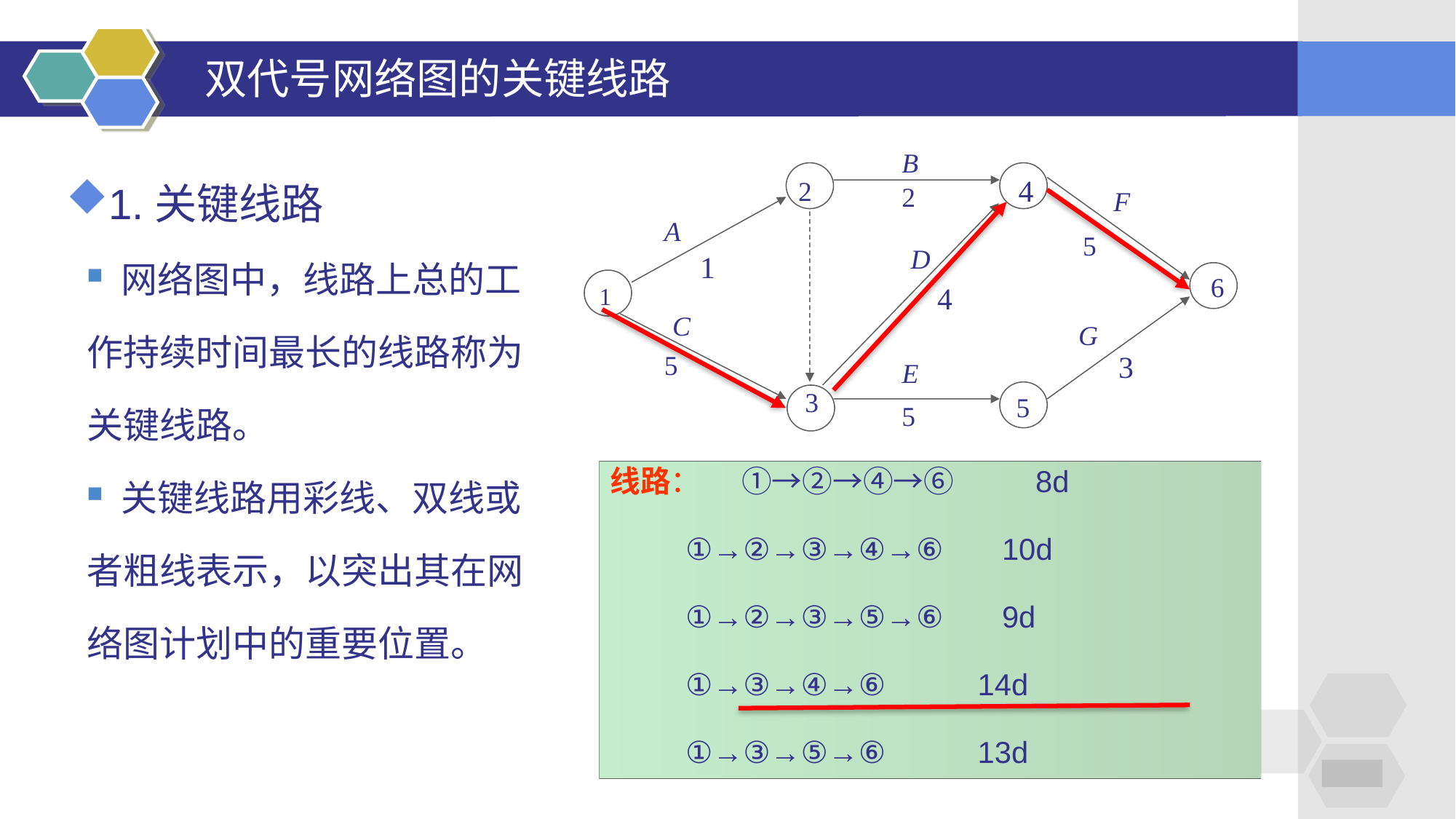

# 双代号网络图的关键线路
1.关键线路
网络图中，线路上总的工
作持续时间最长的线路称为
关键线路。
关键线路用彩线、双线或
者粗线表示，以突出其在网
络图计划中的重要位置。

B

4
2

2
F

A
5
D
1

6
4
1

C

G
5
3
E

3
5

5

线路：      ①→②→④→⑥           8d
         ①→②→③→④→⑥       10d
         ①→②→③→⑤→⑥       9d
         ①→③→④→⑥           14d
         ①→③→⑤→⑥           13d

5